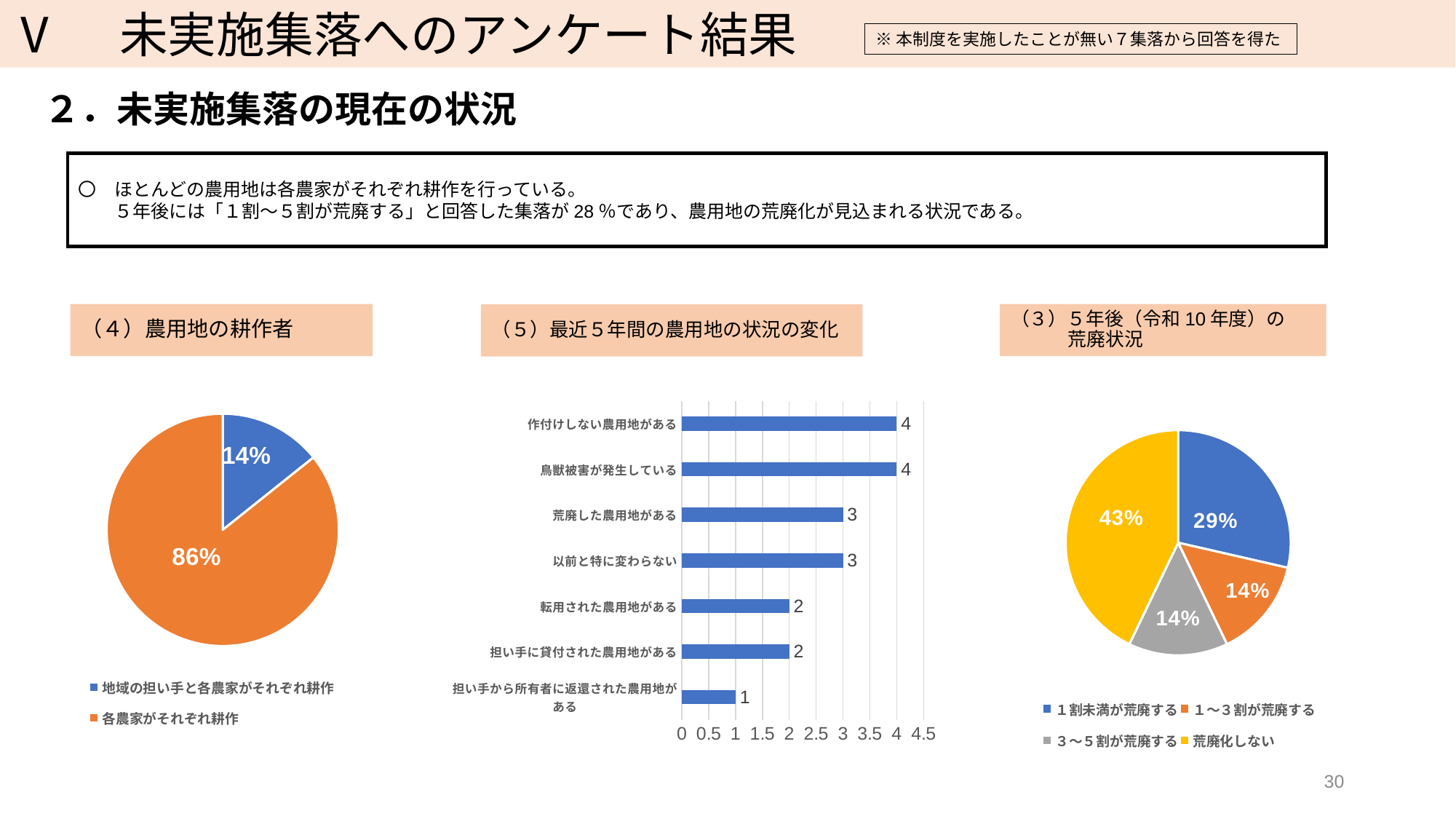

Ⅴ　未実施集落へのアンケート結果
※本制度を実施したことが無い７集落から回答を得た
２．未実施集落の現在の状況
〇　ほとんどの農用地は各農家がそれぞれ耕作を行っている。
　　５年後には「１割～５割が荒廃する」と回答した集落が28％であり、農用地の荒廃化が見込まれる状況である。
（４）農用地の耕作者
（３）５年後（令和10年度）の
　　　荒廃状況
（５）最近５年間の農用地の状況の変化

### Chart

| Category | 系列 1 |
|---|---|
| 担い手から所有者に返還された農用地がある | 1.0 |
| 担い手に貸付された農用地がある | 2.0 |
| 転用された農用地がある | 2.0 |
| 以前と特に変わらない | 3.0 |
| 荒廃した農用地がある | 3.0 |
| 鳥獣被害が発生している | 4.0 |
| 作付けしない農用地がある | 4.0 |

### Chart

| Category | 列1 |
|---|---|
| １割未満が荒廃する | 2.0 |
| １～３割が荒廃する | 1.0 |
| ３～５割が荒廃する | 1.0 |
| 荒廃化しない | 3.0 |

### Chart

| Category | 列1 |
|---|---|
| 地域の担い手と各農家がそれぞれ耕作 | 1.0 |
| 各農家がそれぞれ耕作 | 6.0 |
30